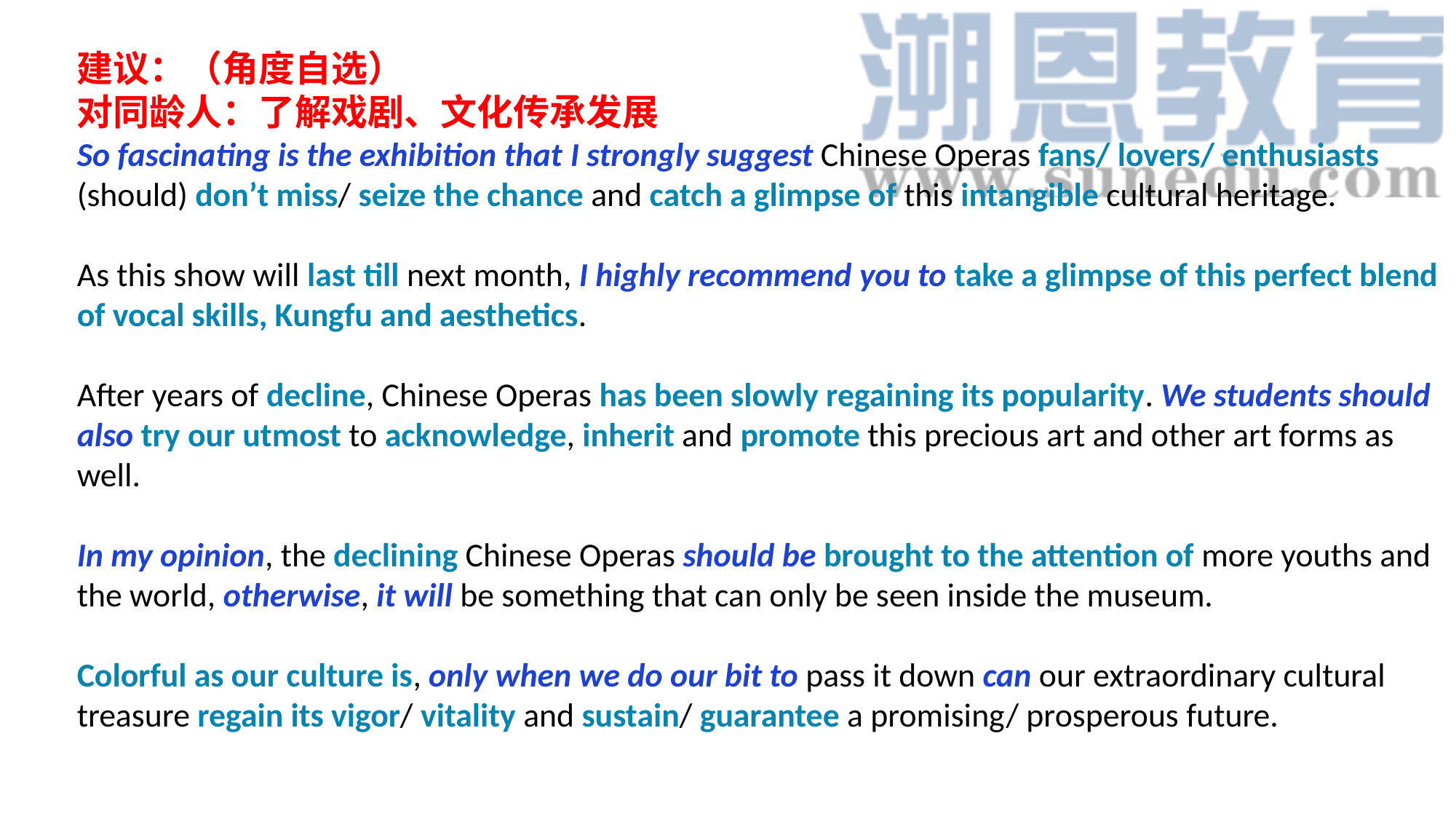

建议：（角度自选）
对同龄人：了解戏剧、文化传承发展
So fascinating is the exhibition that I strongly suggest Chinese Operas fans/ lovers/ enthusiasts (should) don’t miss/ seize the chance and catch a glimpse of this intangible cultural heritage.

As this show will last till next month, I highly recommend you to take a glimpse of this perfect blend of vocal skills, Kungfu and aesthetics.

After years of decline, Chinese Operas has been slowly regaining its popularity. We students should also try our utmost to acknowledge, inherit and promote this precious art and other art forms as well.

In my opinion, the declining Chinese Operas should be brought to the attention of more youths and the world, otherwise, it will be something that can only be seen inside the museum.

Colorful as our culture is, only when we do our bit to pass it down can our extraordinary cultural treasure regain its vigor/ vitality and sustain/ guarantee a promising/ prosperous future.